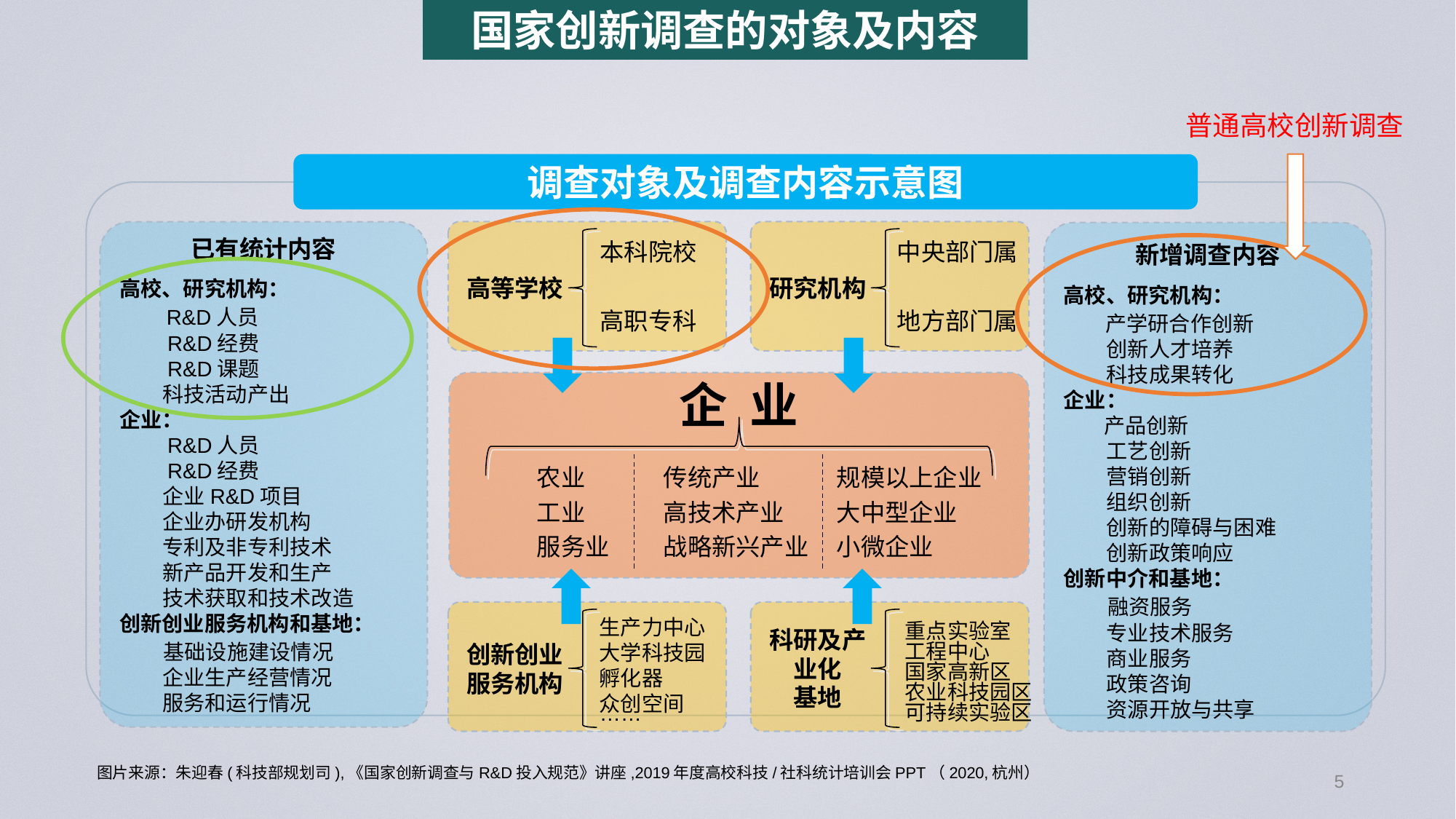

国家创新调查的对象及内容
普通高校创新调查
调查对象及调查内容示意图

本科院校

高职专科

高等学校

中央部门属

地方部门属

研究机构

已有统计内容

高校、研究机构：
       R&D人员
        R&D经费
        R&D课题
        科技活动产出
企业：
        R&D人员
        R&D经费
        企业R&D项目
        企业办研发机构
        专利及非专利技术
        新产品开发和生产
        技术获取和技术改造
创新创业服务机构和基地：
       基础设施建设情况
        企业生产经营情况
        服务和运行情况

新增调查内容

高校、研究机构：
       产学研合作创新
        创新人才培养
        科技成果转化
企业：
         产品创新
        工艺创新
        营销创新
        组织创新
        创新的障碍与困难
        创新政策响应
创新中介和基地：
       融资服务
        专业技术服务
        商业服务
        政策咨询
        资源开放与共享

企  业

农业
工业
服务业
传统产业
高技术产业
战略新兴产业
规模以上企业
大中型企业
小微企业

生产力中心
大学科技园
孵化器
众创空间
……

创新创业
服务机构

重点实验室
工程中心
国家高新区
农业科技园区
可持续实验区

科研及产业化
基地

图片来源：朱迎春(科技部规划司),《国家创新调查与R&D投入规范》讲座,2019年度高校科技/社科统计培训会PPT（2020,杭州）
5